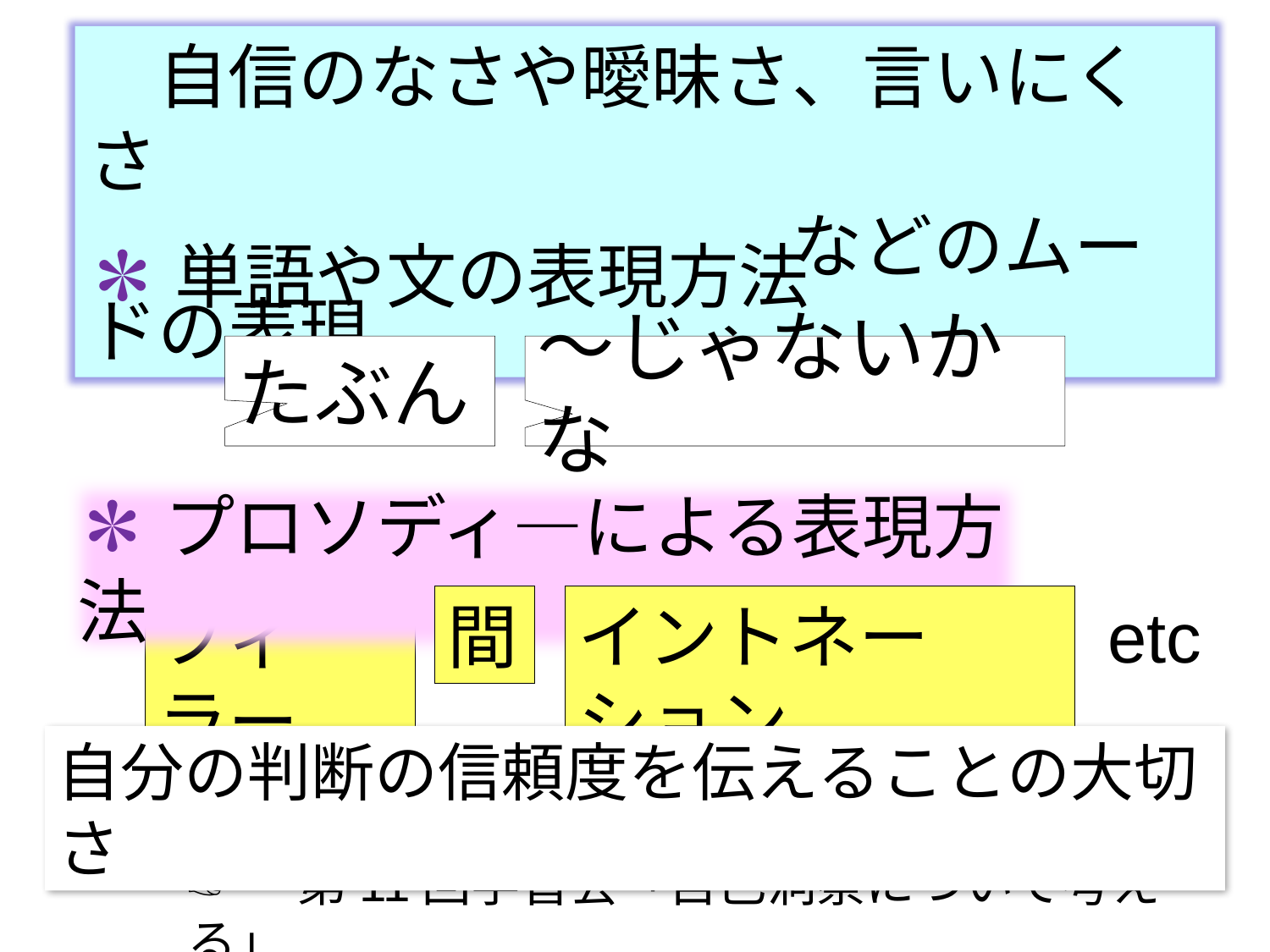

自信のなさや曖昧さ、言いにくさ
　　　　　　　　　　などのムードの表現
✽単語や文の表現方法
たぶん
～じゃないかな
✽プロソディ―による表現方法
フィラー
間
イントネーション
etc
自分の判断の信頼度を伝えることの大切さ
☞　第11回学習会「自己洞察について考える」